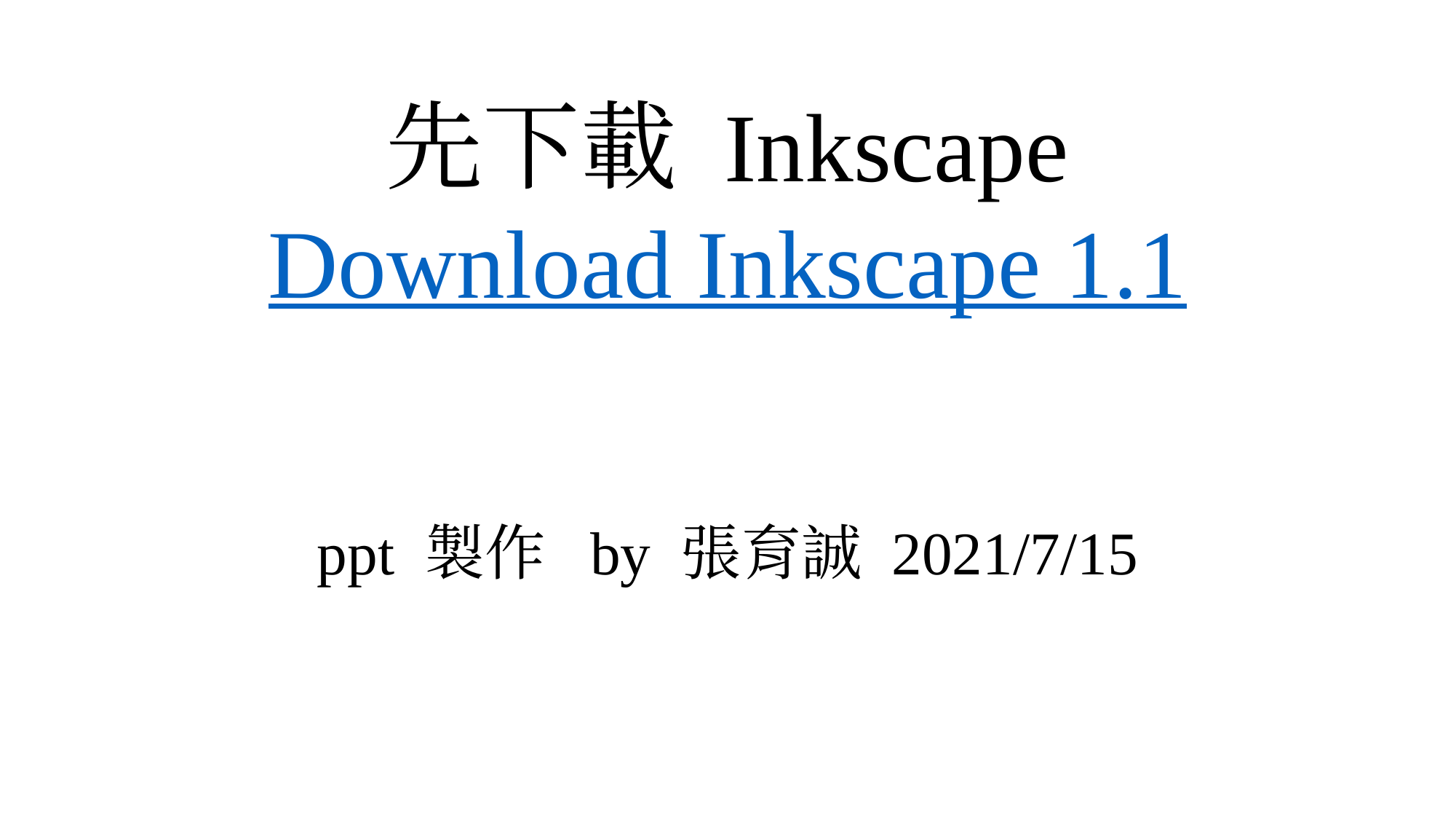

先下載 Inkscape
Download Inkscape 1.1
ppt 製作  by 張育誠 2021/7/15